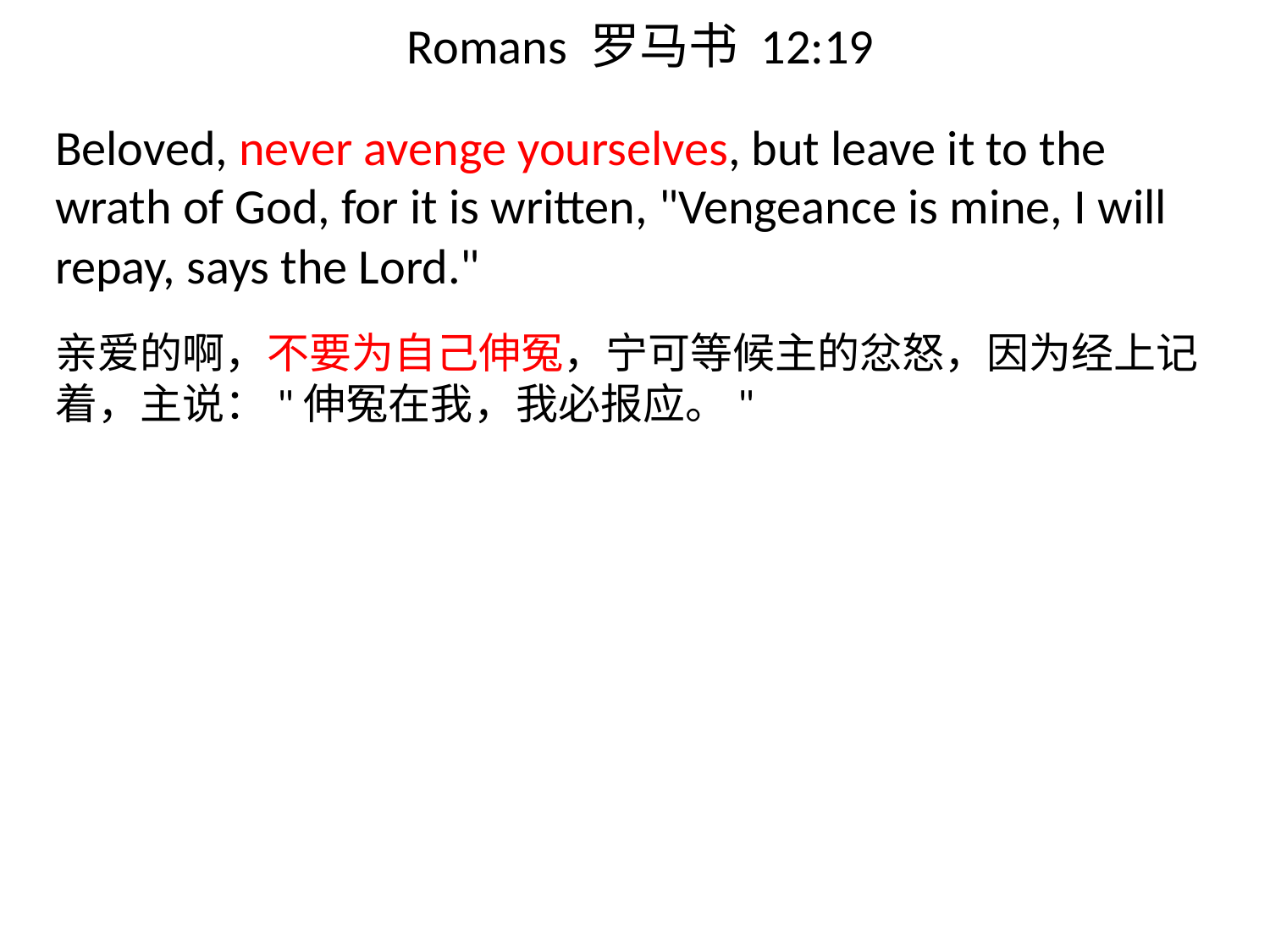

# Romans 罗马书 12:19

Beloved, never avenge yourselves, but leave it to the wrath of God, for it is written, "Vengeance is mine, I will repay, says the Lord."

亲爱的啊，不要为自己伸冤，宁可等候主的忿怒，因为经上记着，主说："伸冤在我，我必报应。"